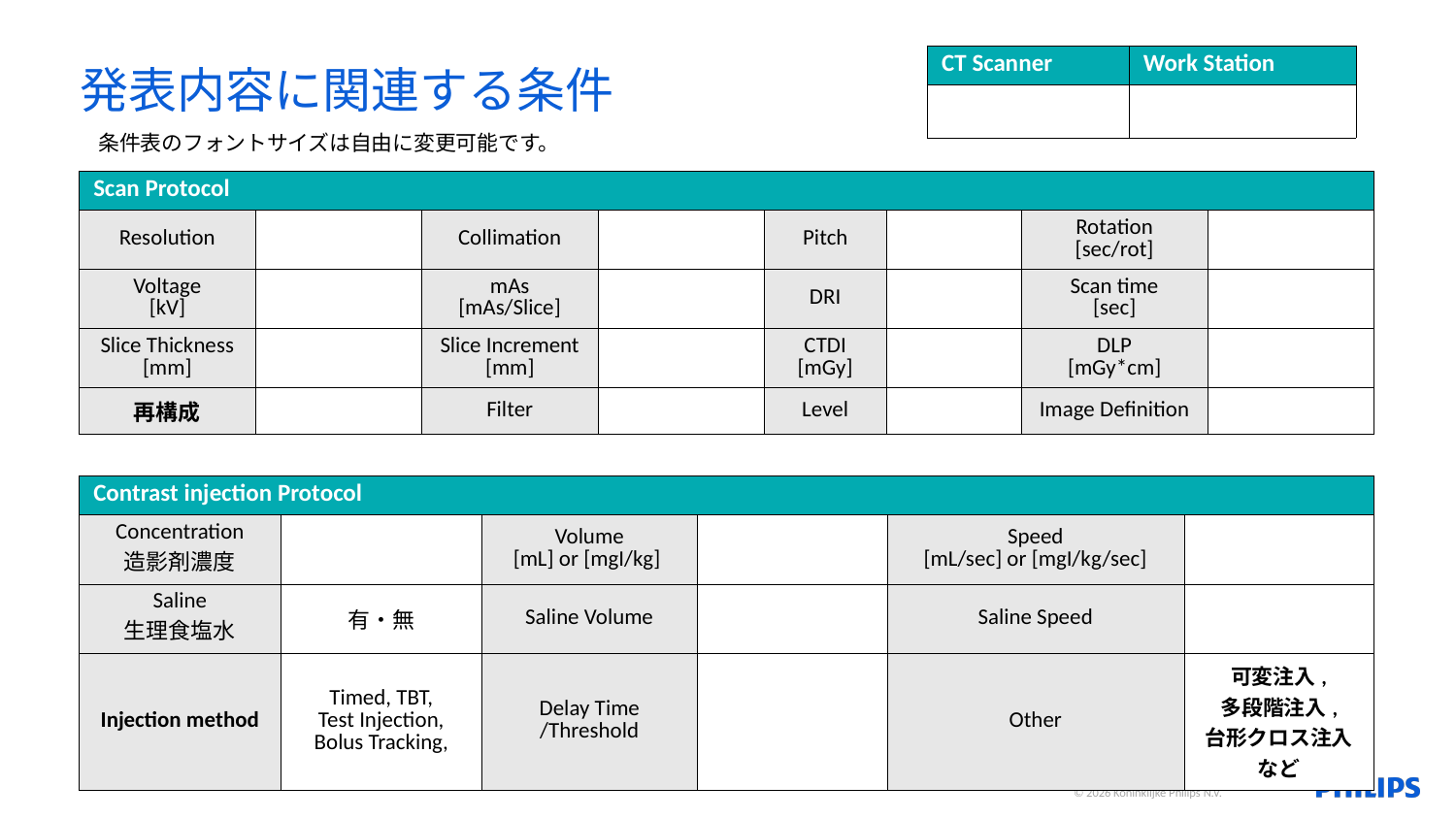

| CT Scanner | Work Station |
| --- | --- |
|  |  |
# 発表内容に関連する条件
条件表のフォントサイズは自由に変更可能です。
| Scan Protocol |  |  |  |  |  |  |  |
| --- | --- | --- | --- | --- | --- | --- | --- |
| Resolution |  | Collimation |  | Pitch |  | Rotation [sec/rot] |  |
| Voltage [kV] |  | mAs [mAs/Slice] |  | DRI |  | Scan time [sec] |  |
| Slice Thickness [mm] |  | Slice Increment [mm] |  | CTDI [mGy] |  | DLP [mGy\*cm] |  |
| 再構成 |  | Filter |  | Level |  | Image Definition |  |
| Contrast injection Protocol |  |  |  |  |  |
| --- | --- | --- | --- | --- | --- |
| Concentration 造影剤濃度 |  | Volume [mL] or [mgI/kg] |  | Speed [mL/sec] or [mgI/kg/sec] |  |
| Saline 生理食塩水 | 有・無 | Saline Volume |  | Saline Speed |  |
| Injection method | Timed, TBT, Test Injection, Bolus Tracking, | Delay Time /Threshold |  | Other | 可変注入, 多段階注入, 台形クロス注入など |